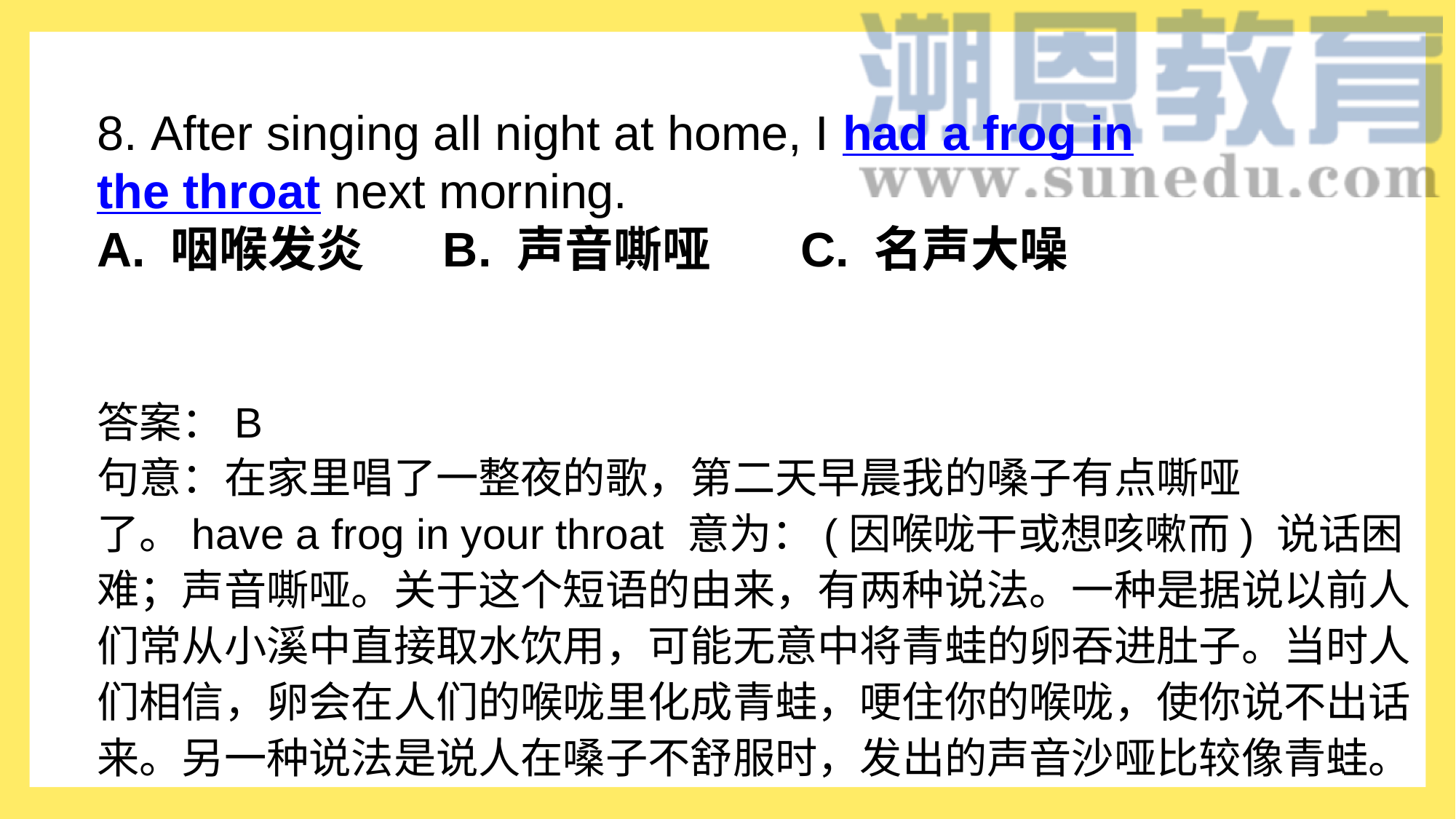

8. After singing all night at home, I had a frog in the throat next morning.
A. 咽喉发炎      B. 声音嘶哑       C. 名声大噪
答案：B
句意：在家里唱了一整夜的歌，第二天早晨我的嗓子有点嘶哑了。have a frog in your throat 意为：(因喉咙干或想咳嗽而) 说话困难；声音嘶哑。关于这个短语的由来，有两种说法。一种是据说以前人们常从小溪中直接取水饮用，可能无意中将青蛙的卵吞进肚子。当时人们相信，卵会在人们的喉咙里化成青蛙，哽住你的喉咙，使你说不出话来。另一种说法是说人在嗓子不舒服时，发出的声音沙哑比较像青蛙。